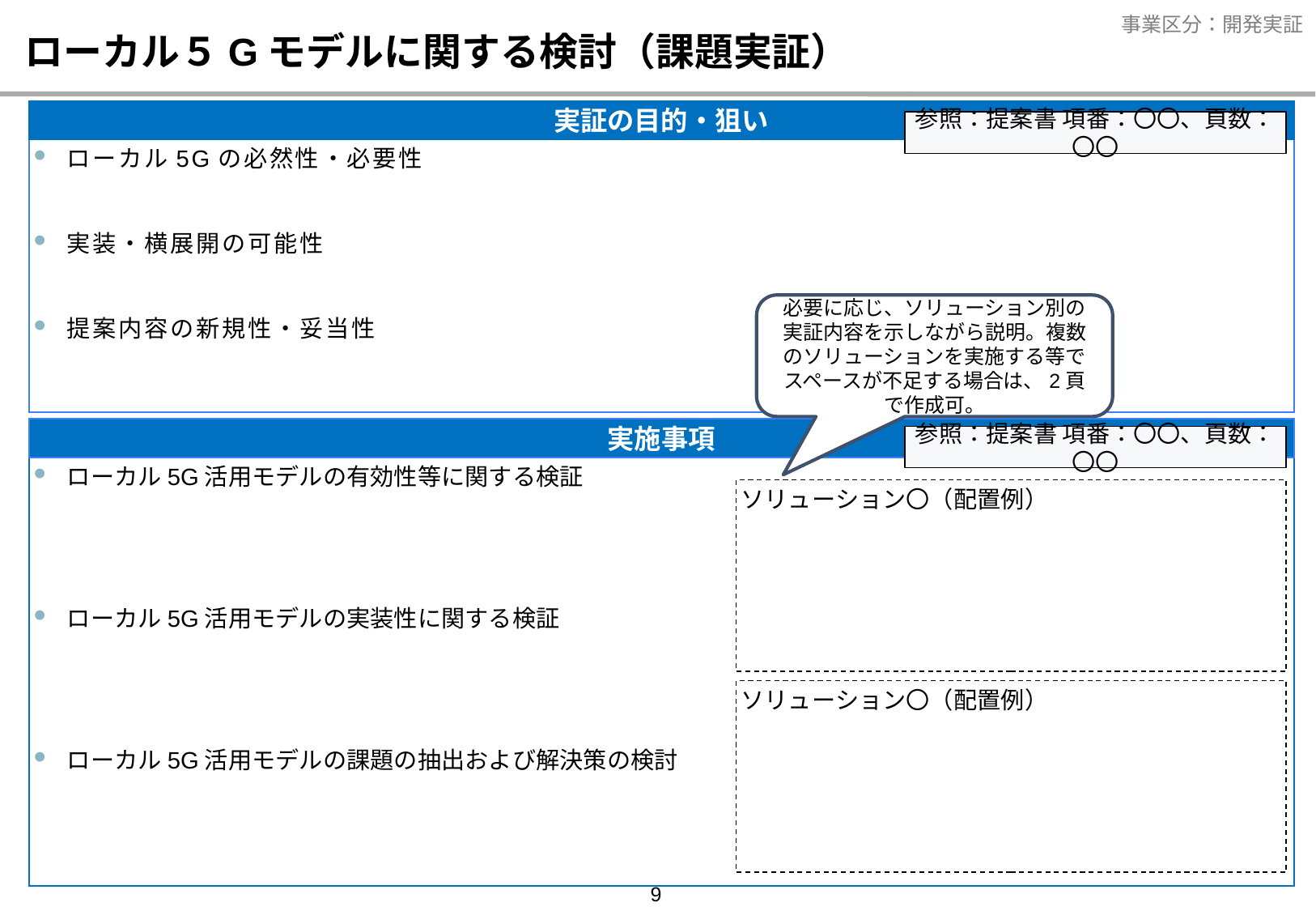

# ローカル５Gモデルに関する検討（課題実証）
実証の目的・狙い
ローカル5Gの必然性・必要性

実装・横展開の可能性

提案内容の新規性・妥当性

参照：提案書 項番：〇〇、頁数：〇〇
必要に応じ、ソリューション別の実証内容を示しながら説明。複数のソリューションを実施する等でスペースが不足する場合は、2頁で作成可。
実施事項
ローカル5G活用モデルの有効性等に関する検証

ローカル5G活用モデルの実装性に関する検証

ローカル5G活用モデルの課題の抽出および解決策の検討

参照：提案書 項番：〇〇、頁数：〇〇
ソリューション〇（配置例）
ソリューション〇（配置例）